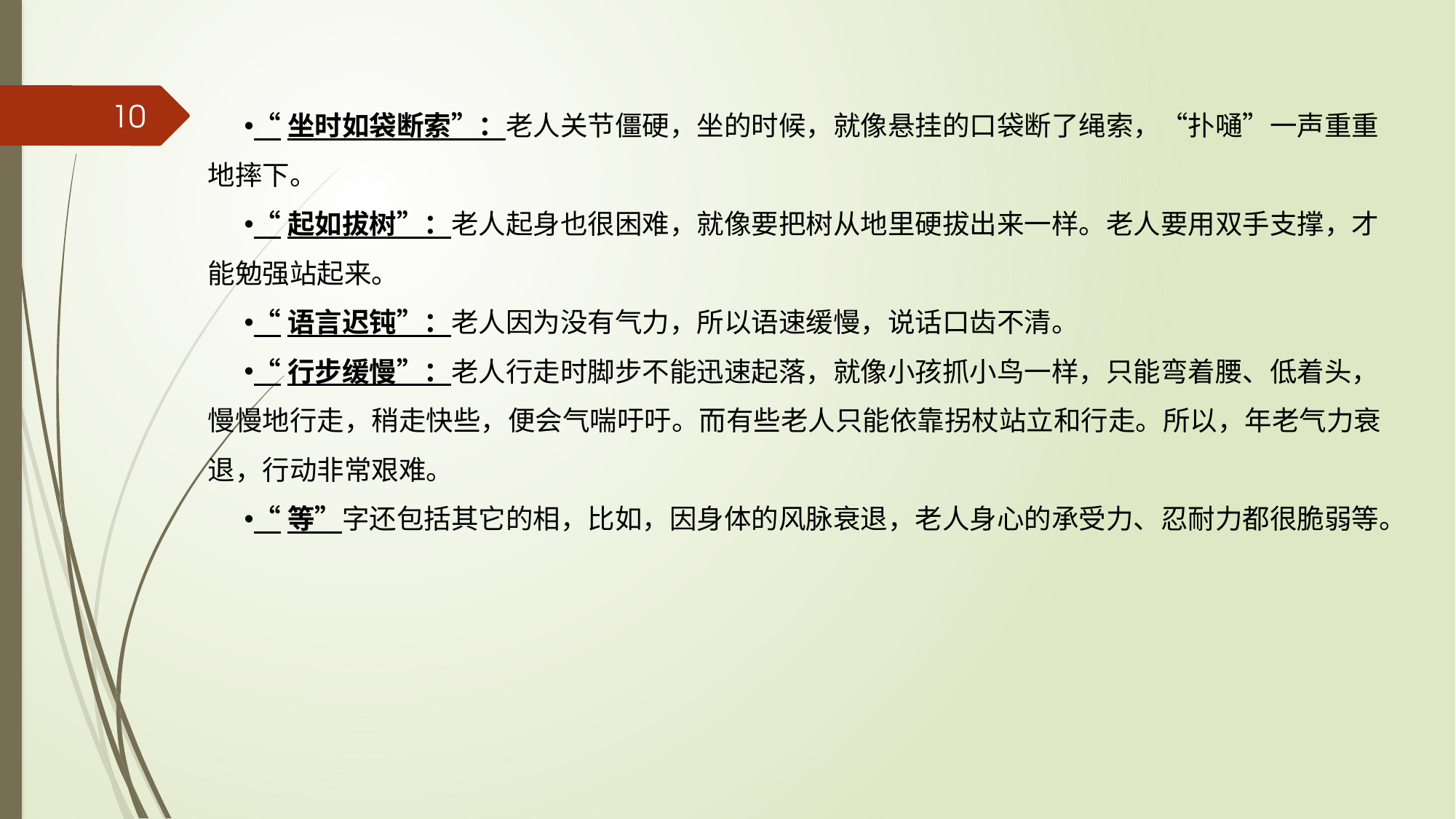

10
“坐时如袋断索”：老人关节僵硬，坐的时候，就像悬挂的口袋断了绳索，“扑嗵”一声重重地摔下。
“起如拔树”：老人起身也很困难，就像要把树从地里硬拔出来一样。老人要用双手支撑，才能勉强站起来。
“语言迟钝”：老人因为没有气力，所以语速缓慢，说话口齿不清。
“行步缓慢”：老人行走时脚步不能迅速起落，就像小孩抓小鸟一样，只能弯着腰、低着头，慢慢地行走，稍走快些，便会气喘吁吁。而有些老人只能依靠拐杖站立和行走。所以，年老气力衰退，行动非常艰难。
“等”字还包括其它的相，比如，因身体的风脉衰退，老人身心的承受力、忍耐力都很脆弱等。